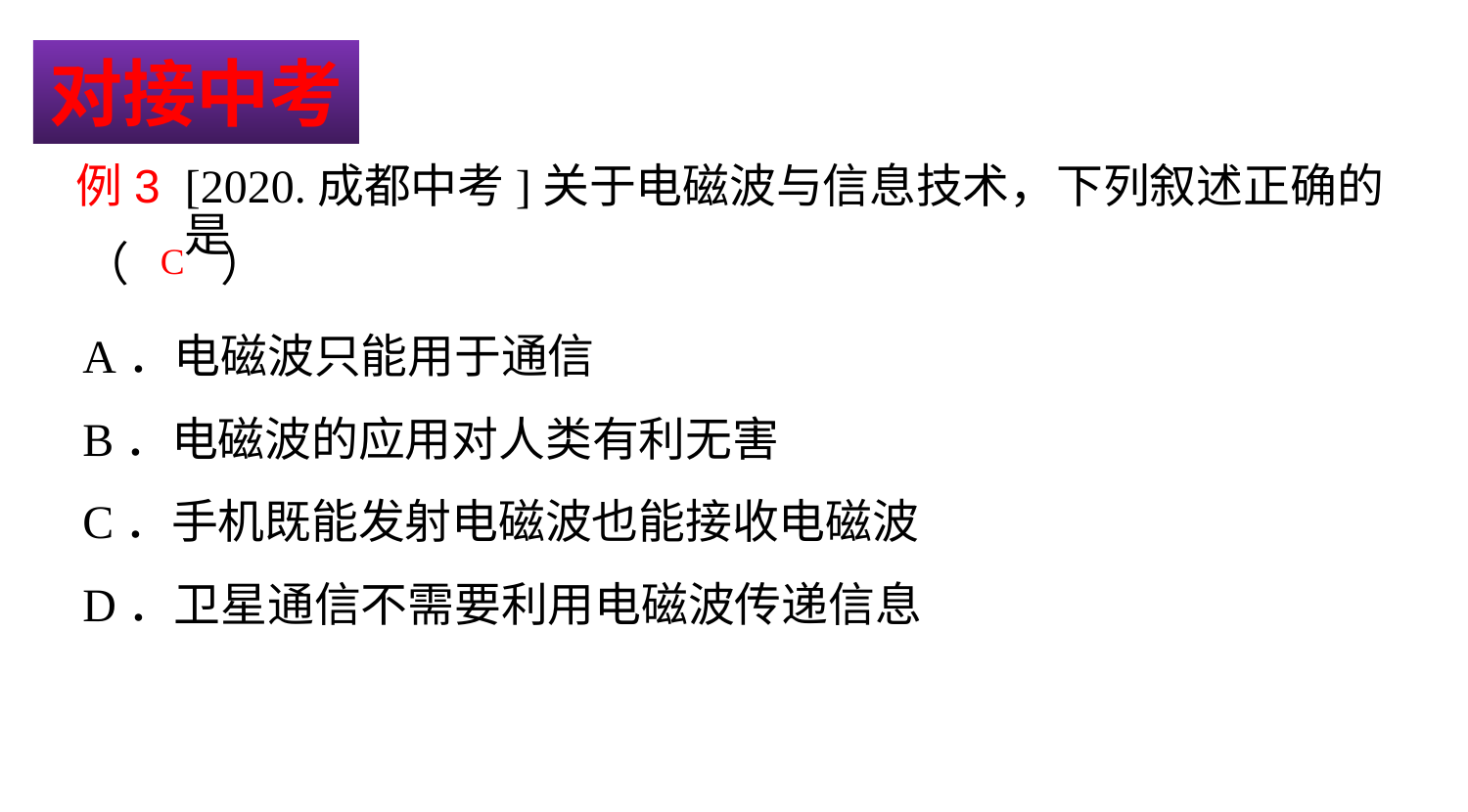

对接中考
例3
[2020.成都中考]关于电磁波与信息技术，下列叙述正确的是
（
）
C
A．电磁波只能用于通信

B．电磁波的应用对人类有利无害

C．手机既能发射电磁波也能接收电磁波

D．卫星通信不需要利用电磁波传递信息